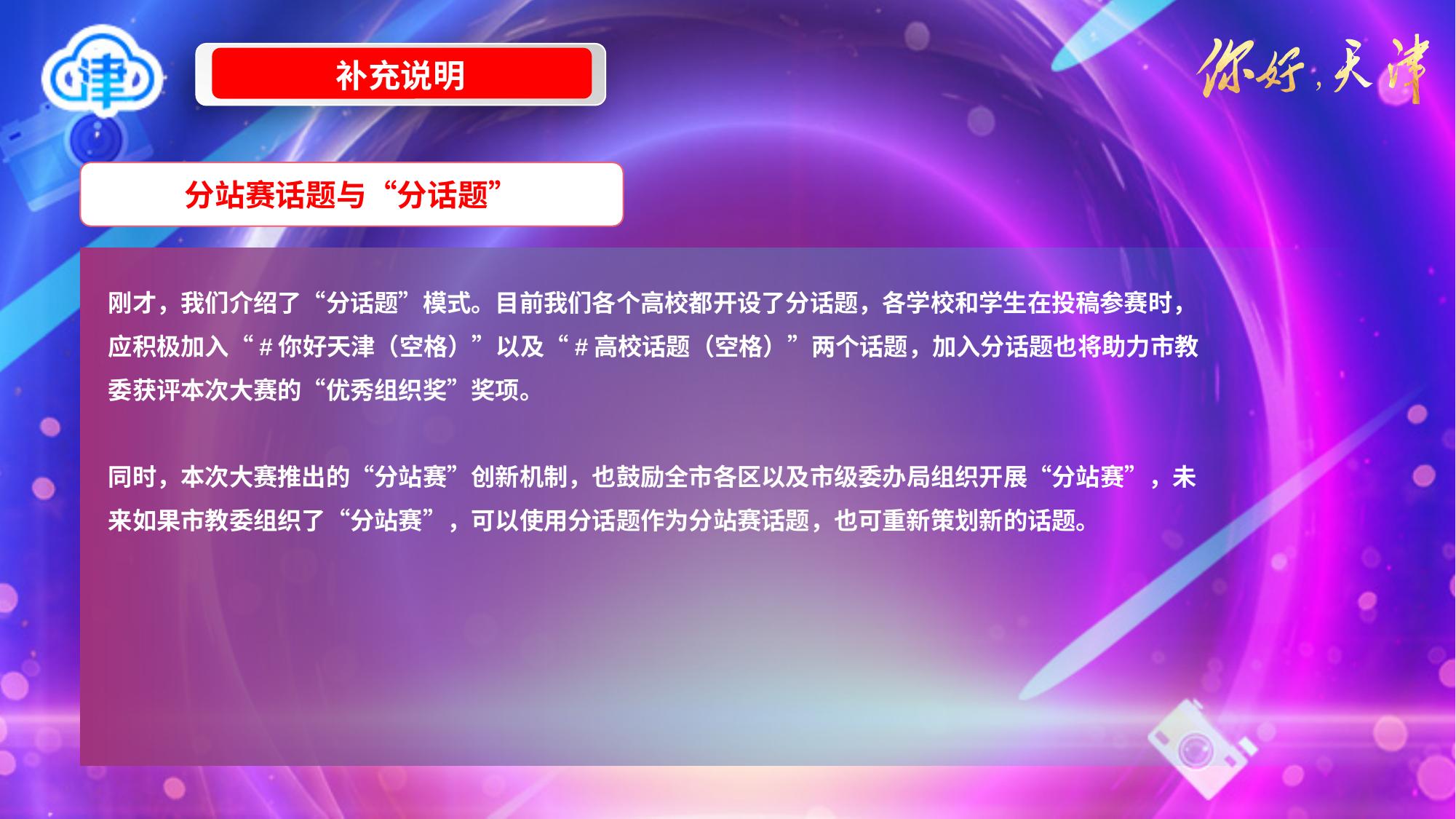

补充说明

分站赛话题与“分话题”

刚才，我们介绍了“分话题”模式。目前我们各个高校都开设了分话题，各学校和学生在投稿参赛时，应积极加入“#你好天津（空格）”以及“#高校话题（空格）”两个话题，加入分话题也将助力市教委获评本次大赛的“优秀组织奖”奖项。

同时，本次大赛推出的“分站赛”创新机制，也鼓励全市各区以及市级委办局组织开展“分站赛”，未来如果市教委组织了“分站赛”，可以使用分话题作为分站赛话题，也可重新策划新的话题。